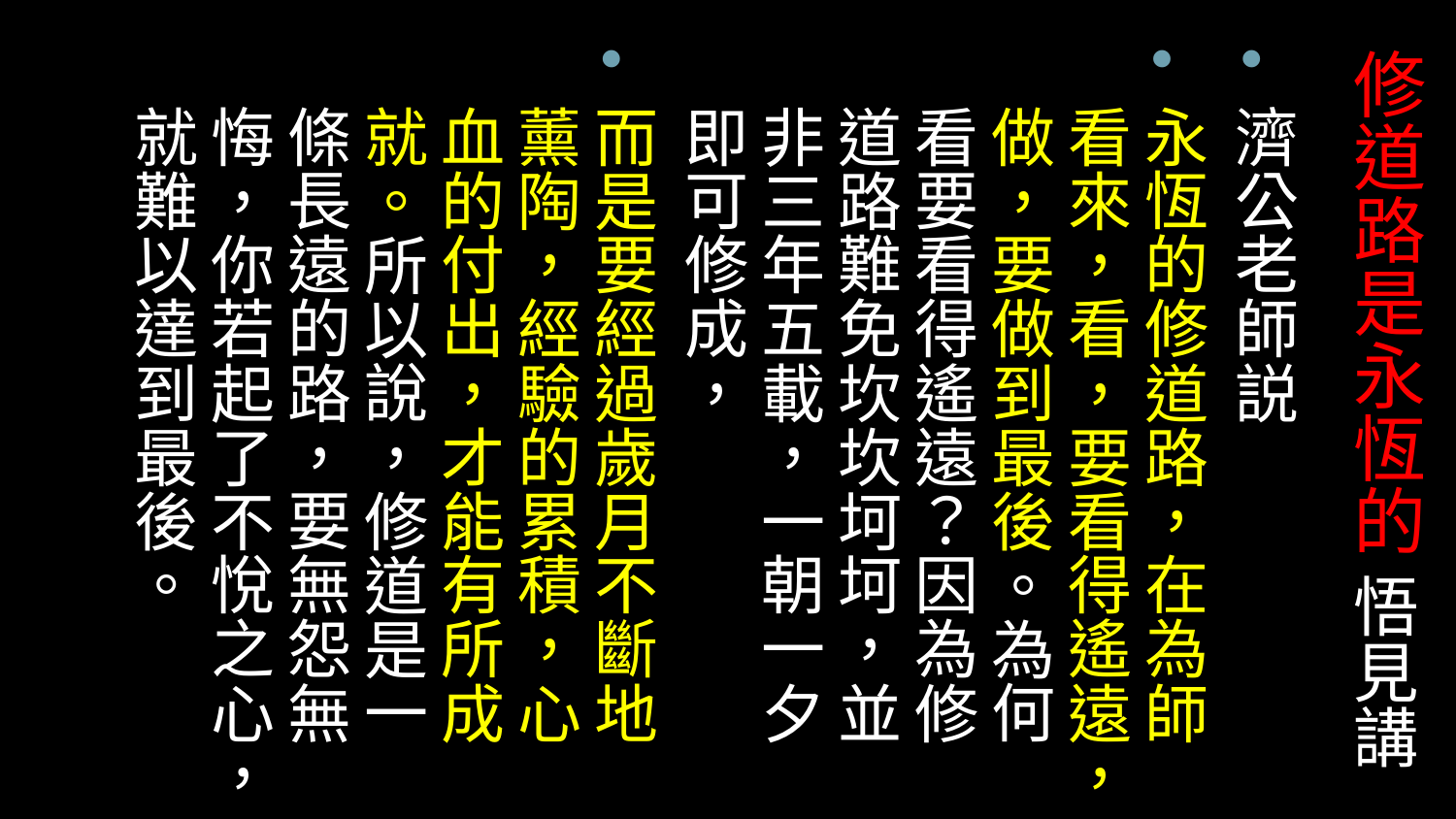

# 修道路是永恆的 悟見講
濟公老師説
永恆的修道路，在為師看來，看，要看得遙遠，做，要做到最後。為何看要看得遙遠？因為修道路難免坎坎坷坷，並非三年五載，一朝一夕即可修成，
而是要經過歲月不斷地薰陶，經驗的累積，心血的付出，才能有所成就。所以說，修道是一條長遠的路，要無怨無悔，你若起了不悅之心，就難以達到最後。